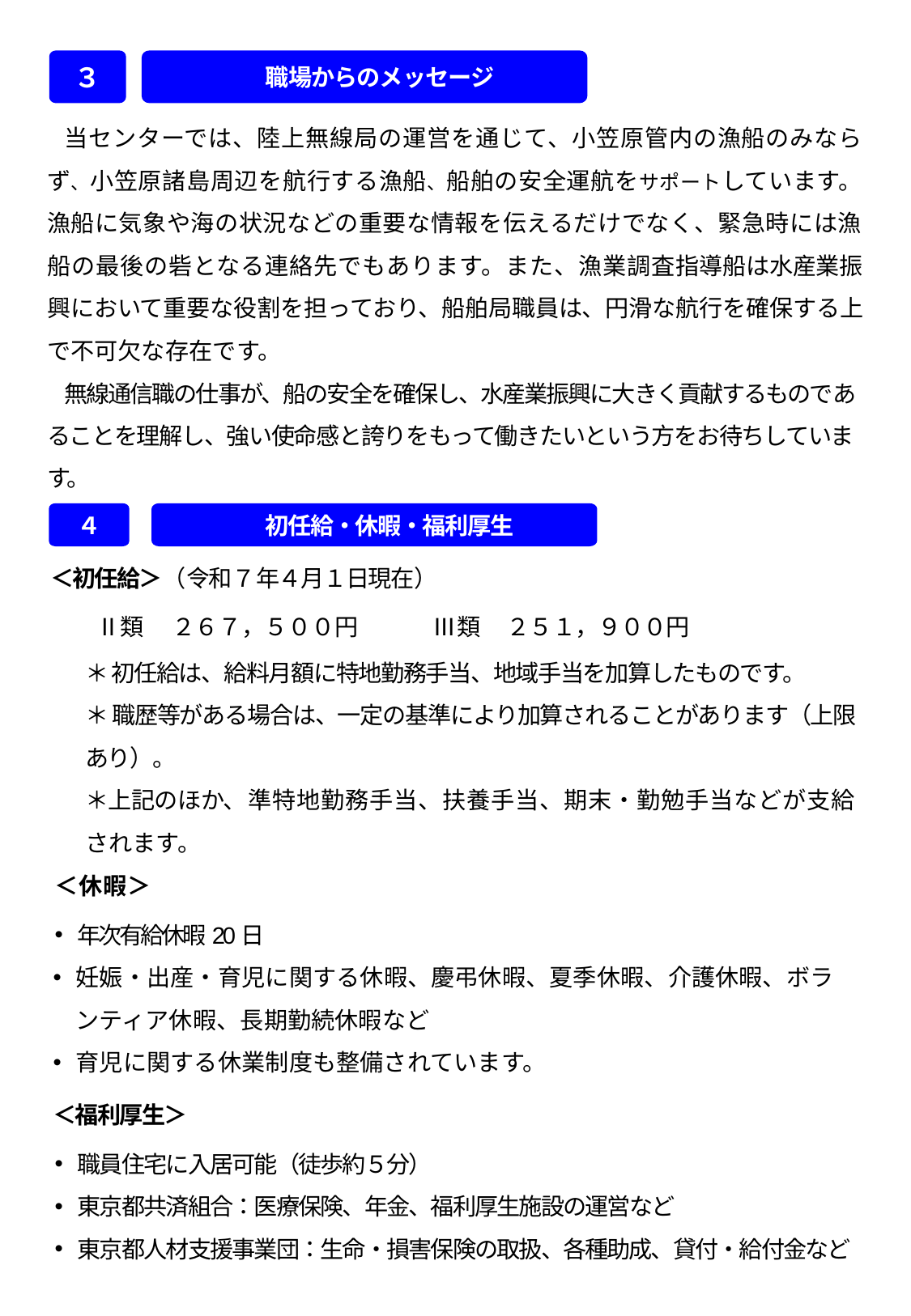

３
職場からのメッセージ

当センターでは、陸上無線局の運営を通じて、小笠原管内の漁船のみならず、小笠原諸島周辺を航行する漁船、船舶の安全運航をサポートしています。漁船に気象や海の状況などの重要な情報を伝えるだけでなく、緊急時には漁船の最後の砦となる連絡先でもあります。また、漁業調査指導船は水産業振興において重要な役割を担っており、船舶局職員は、円滑な航行を確保する上で不可欠な存在です。
無線通信職の仕事が、船の安全を確保し、水産業振興に大きく貢献するものであることを理解し、強い使命感と誇りをもって働きたいという方をお待ちしています。
４
初任給・休暇・福利厚生
＜初任給＞（令和７年４月１日現在）
　　Ⅱ類 　２６７，５００円　　　 Ⅲ類 　２５１，９００円
＊ 初任給は、給料月額に特地勤務手当、地域手当を加算したものです。
＊ 職歴等がある場合は、一定の基準により加算されることがあります（上限あり）。
＊上記のほか、準特地勤務手当、扶養手当、期末・勤勉手当などが支給されます。

＜休暇＞
年次有給休暇20日
妊娠・出産・育児に関する休暇、慶弔休暇、夏季休暇、介護休暇、ボランティア休暇、長期勤続休暇など
育児に関する休業制度も整備されています。
＜福利厚生＞
職員住宅に入居可能（徒歩約５分）
東京都共済組合：医療保険、年金、福利厚生施設の運営など
東京都人材支援事業団：生命・損害保険の取扱、各種助成、貸付・給付金など